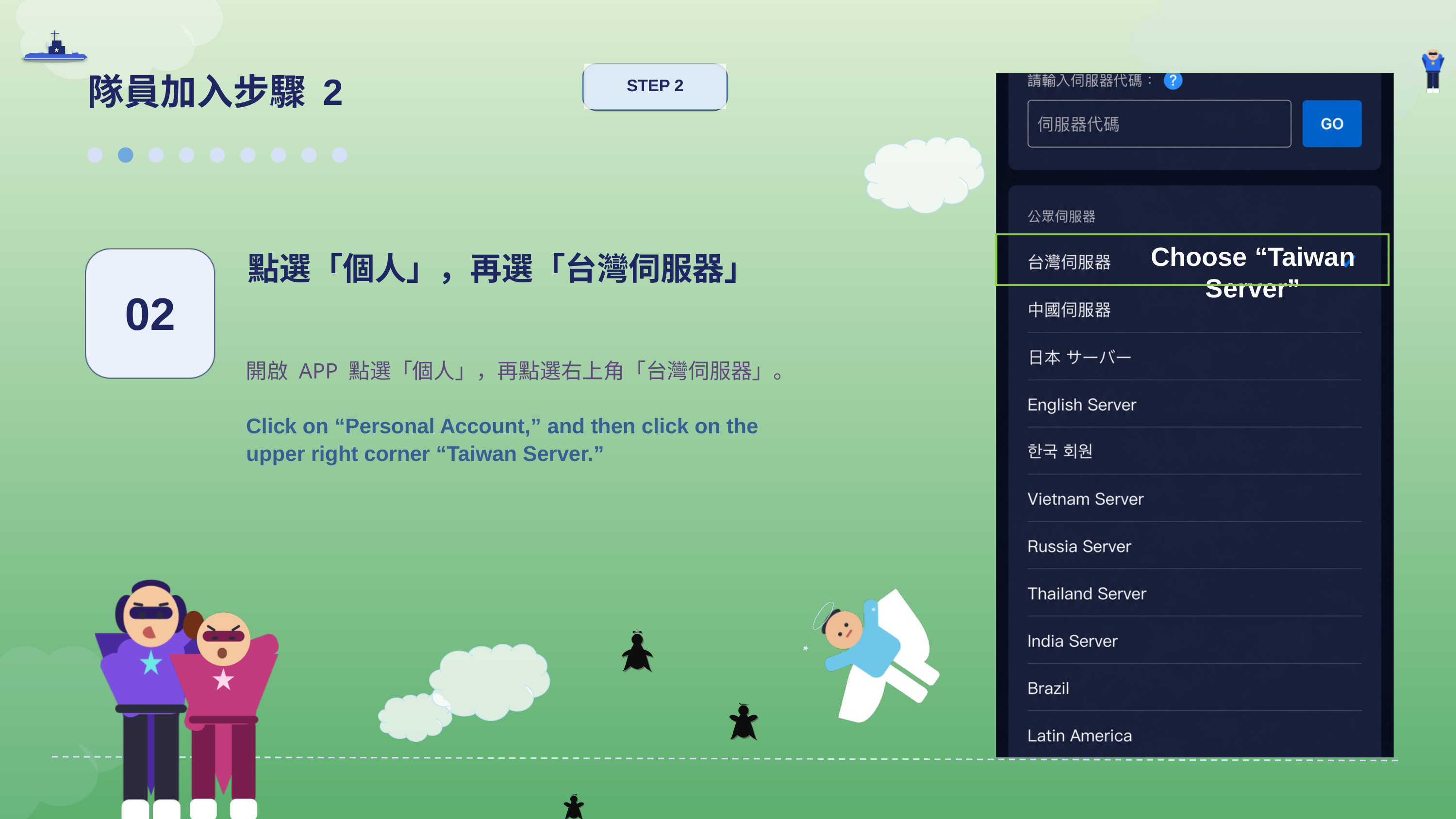

隊員加入步驟 2

STEP 2

Choose “Taiwan Server”

點選「個人」，再選「台灣伺服器」

02

開啟 APP 點選「個人」，再點選右上角「台灣伺服器」。

Click on “Personal Account,” and then click on the upper right corner “Taiwan Server.”